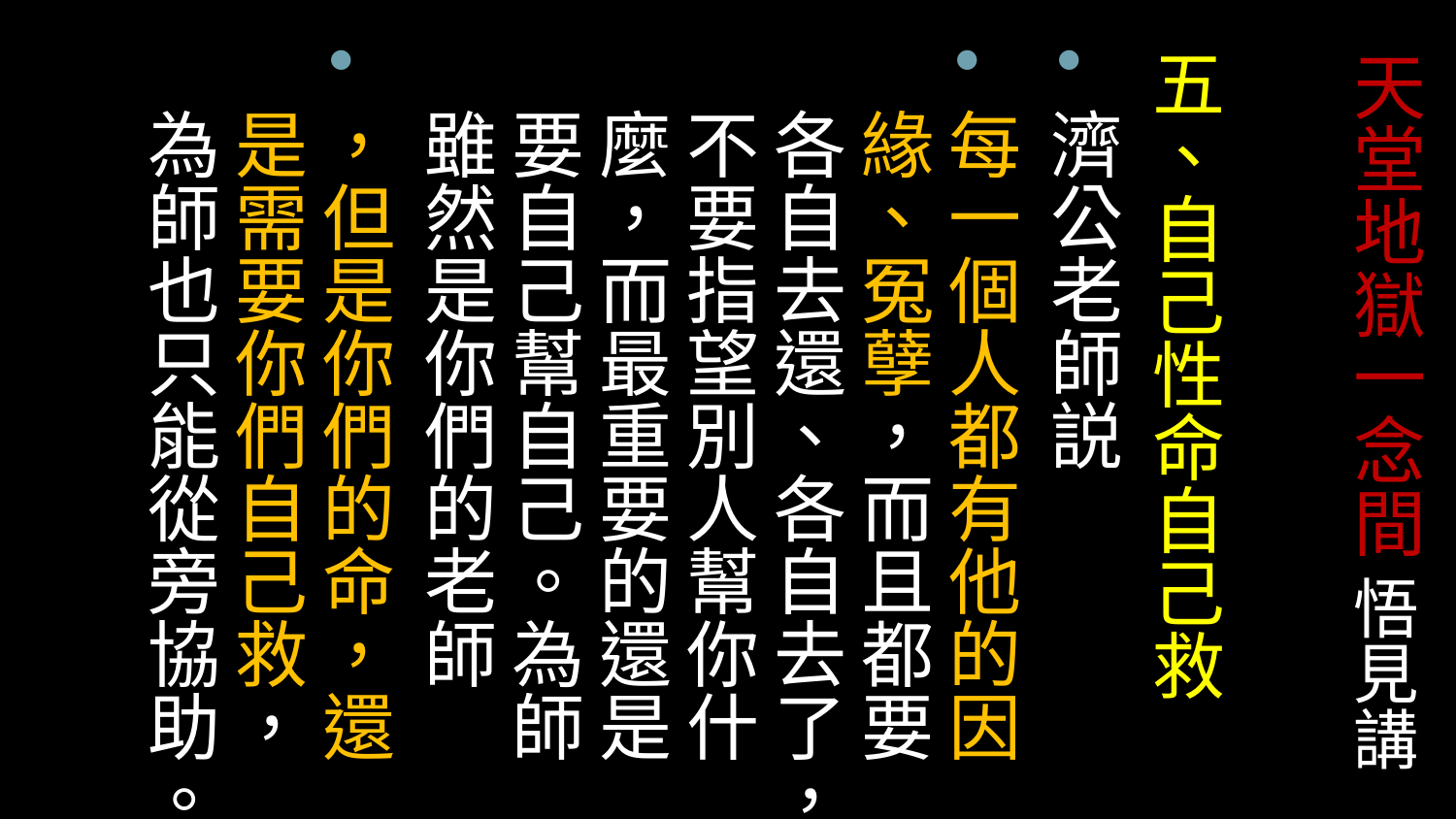

五、自己性命自己救
濟公老師説
每一個人都有他的因緣、冤孽，而且都要各自去還、各自去了，不要指望別人幫你什麼，而最重要的還是要自己幫自己。為師雖然是你們的老師
，但是你們的命，還是需要你們自己救，為師也只能從旁協助。

# 天堂地獄一念間 悟見講